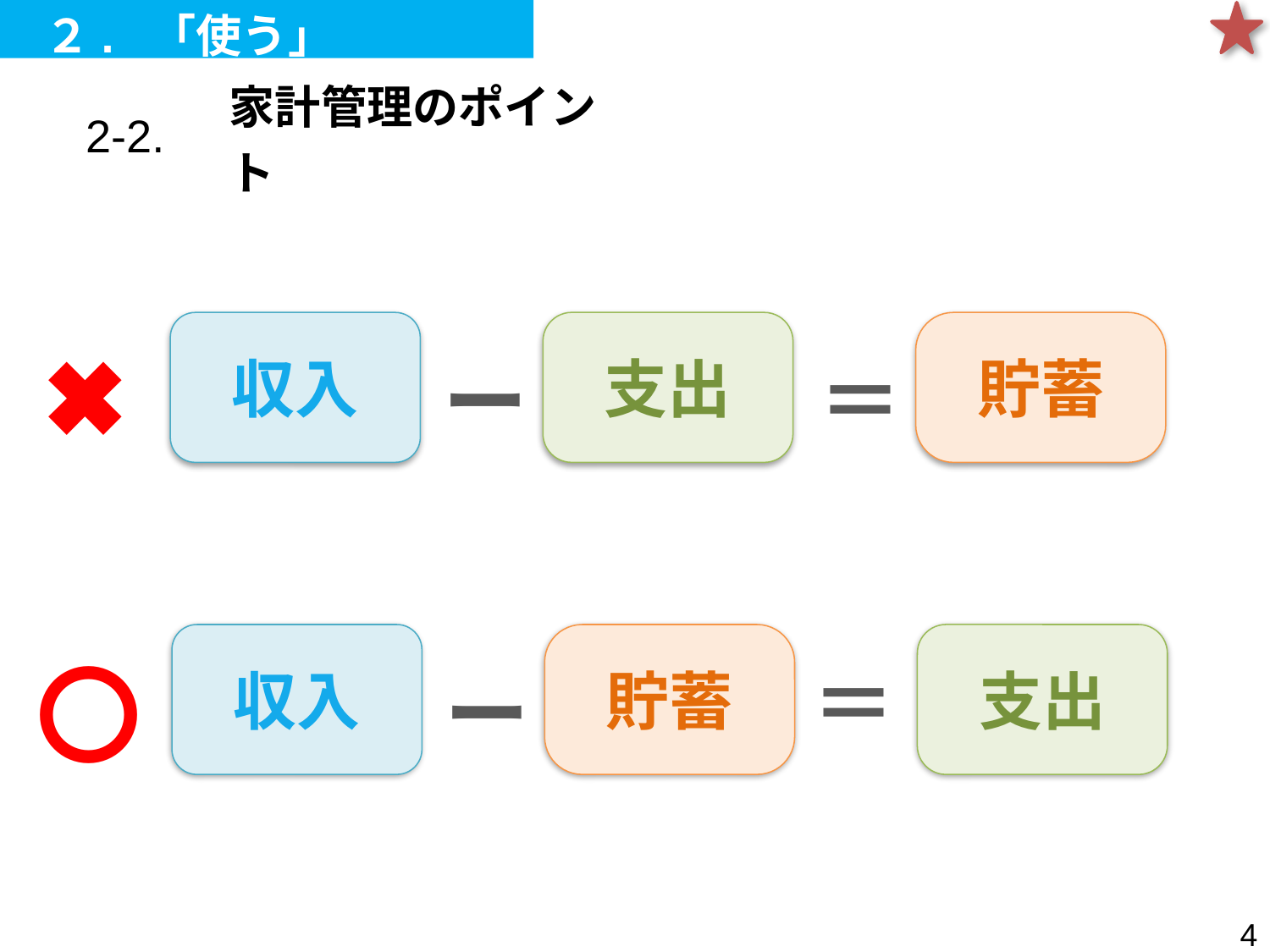

２.  「使う」

| 2-2. | 家計管理のポイント |
| --- | --- |
✖
収入
支出
貯蓄
ー
＝
〇
収入
貯蓄
＝
支出
ー
4